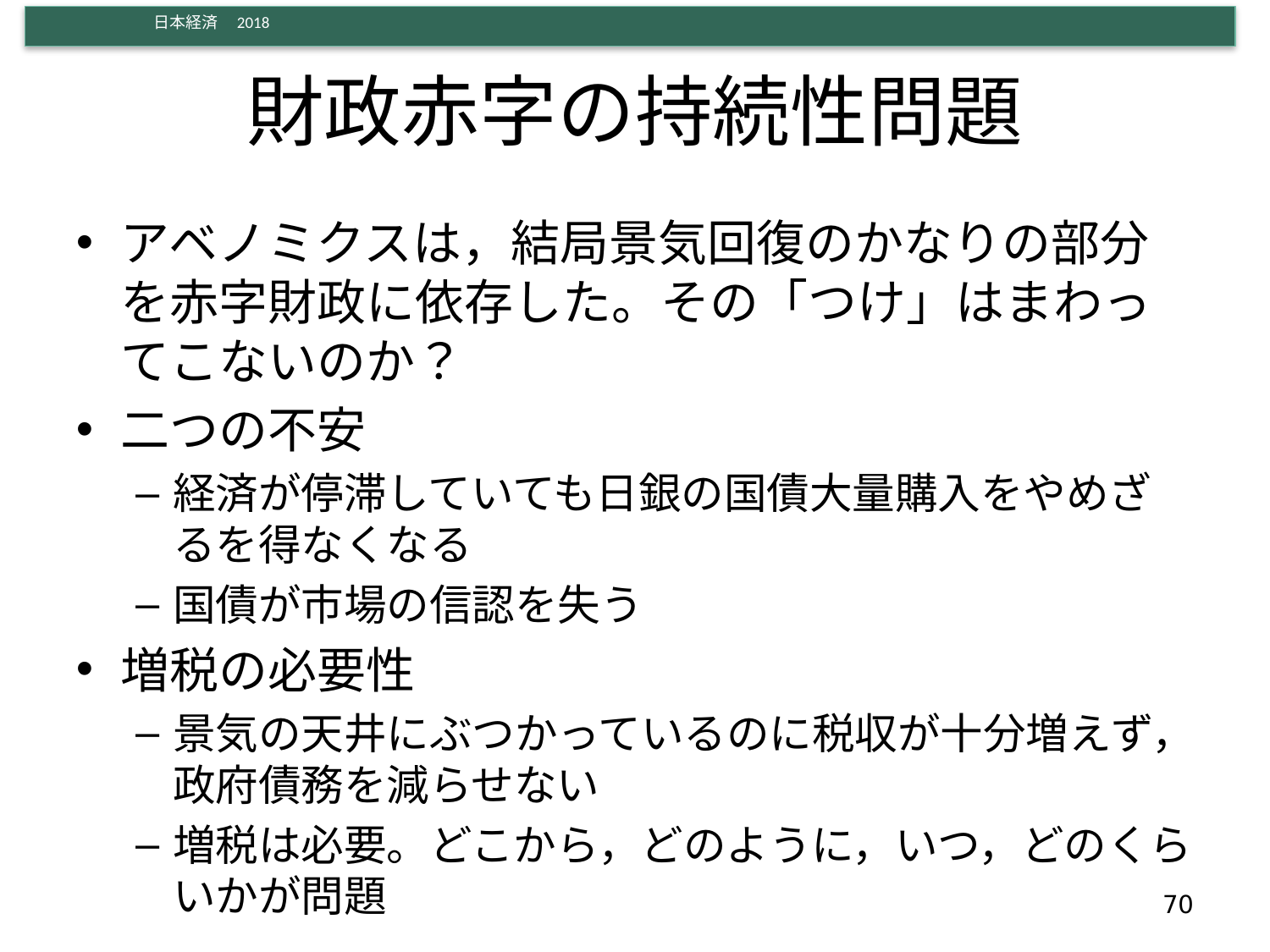

# 財政赤字の持続性問題
アベノミクスは，結局景気回復のかなりの部分を赤字財政に依存した。その「つけ」はまわってこないのか？
二つの不安
経済が停滞していても日銀の国債大量購入をやめざるを得なくなる
国債が市場の信認を失う
増税の必要性
景気の天井にぶつかっているのに税収が十分増えず，政府債務を減らせない
増税は必要。どこから，どのように，いつ，どのくらいかが問題
70